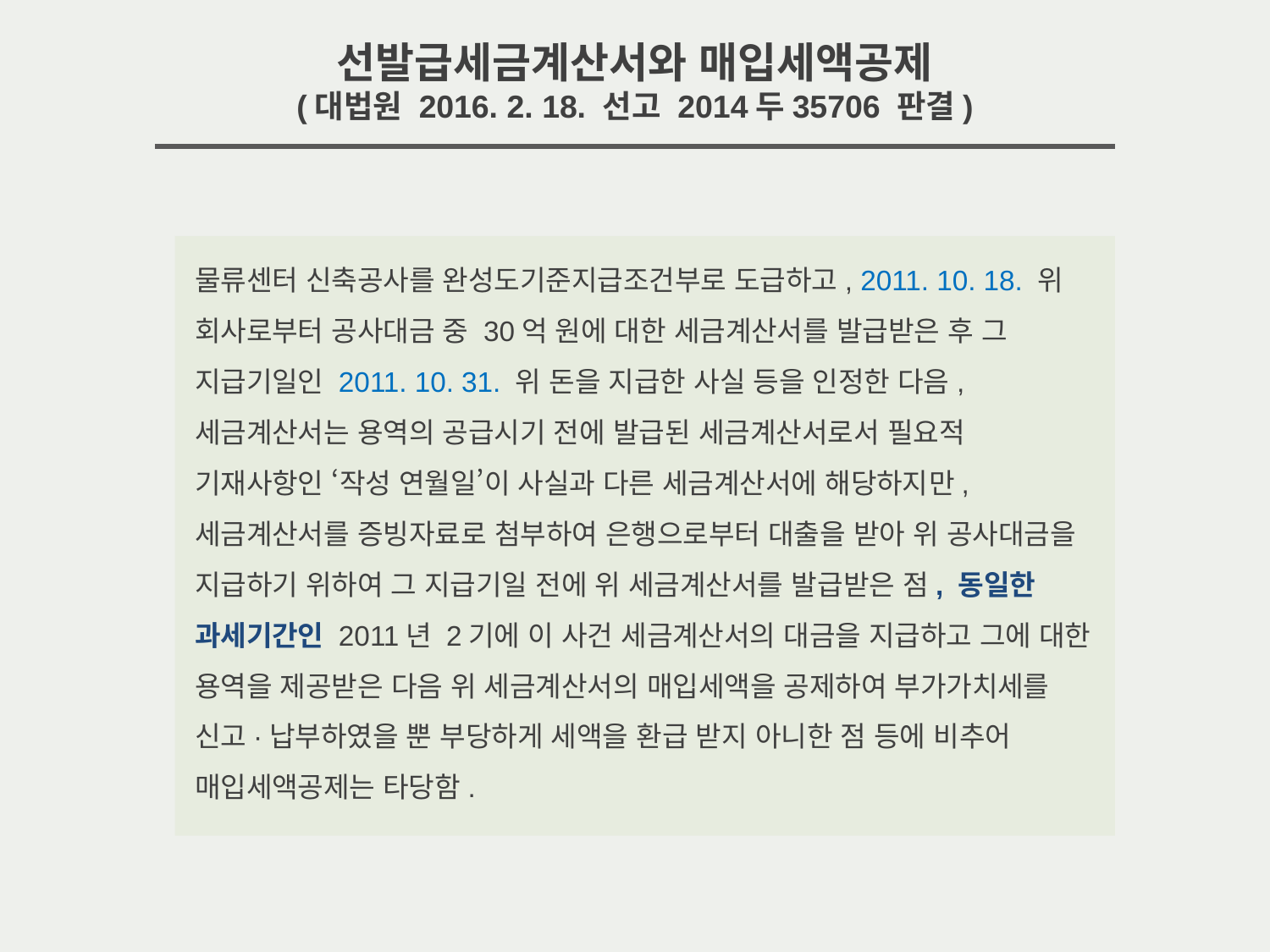

선발급세금계산서와 매입세액공제
(대법원 2016. 2. 18. 선고 2014두35706 판결)

물류센터 신축공사를 완성도기준지급조건부로 도급하고, 2011. 10. 18. 위 회사로부터 공사대금 중 30억 원에 대한 세금계산서를 발급받은 후 그 지급기일인 2011. 10. 31. 위 돈을 지급한 사실 등을 인정한 다음, 세금계산서는 용역의 공급시기 전에 발급된 세금계산서로서 필요적 기재사항인 ‘작성 연월일’이 사실과 다른 세금계산서에 해당하지만, 세금계산서를 증빙자료로 첨부하여 은행으로부터 대출을 받아 위 공사대금을 지급하기 위하여 그 지급기일 전에 위 세금계산서를 발급받은 점, 동일한 과세기간인 2011년 2기에 이 사건 세금계산서의 대금을 지급하고 그에 대한 용역을 제공받은 다음 위 세금계산서의 매입세액을 공제하여 부가가치세를 신고·납부하였을 뿐 부당하게 세액을 환급 받지 아니한 점 등에 비추어 매입세액공제는 타당함.